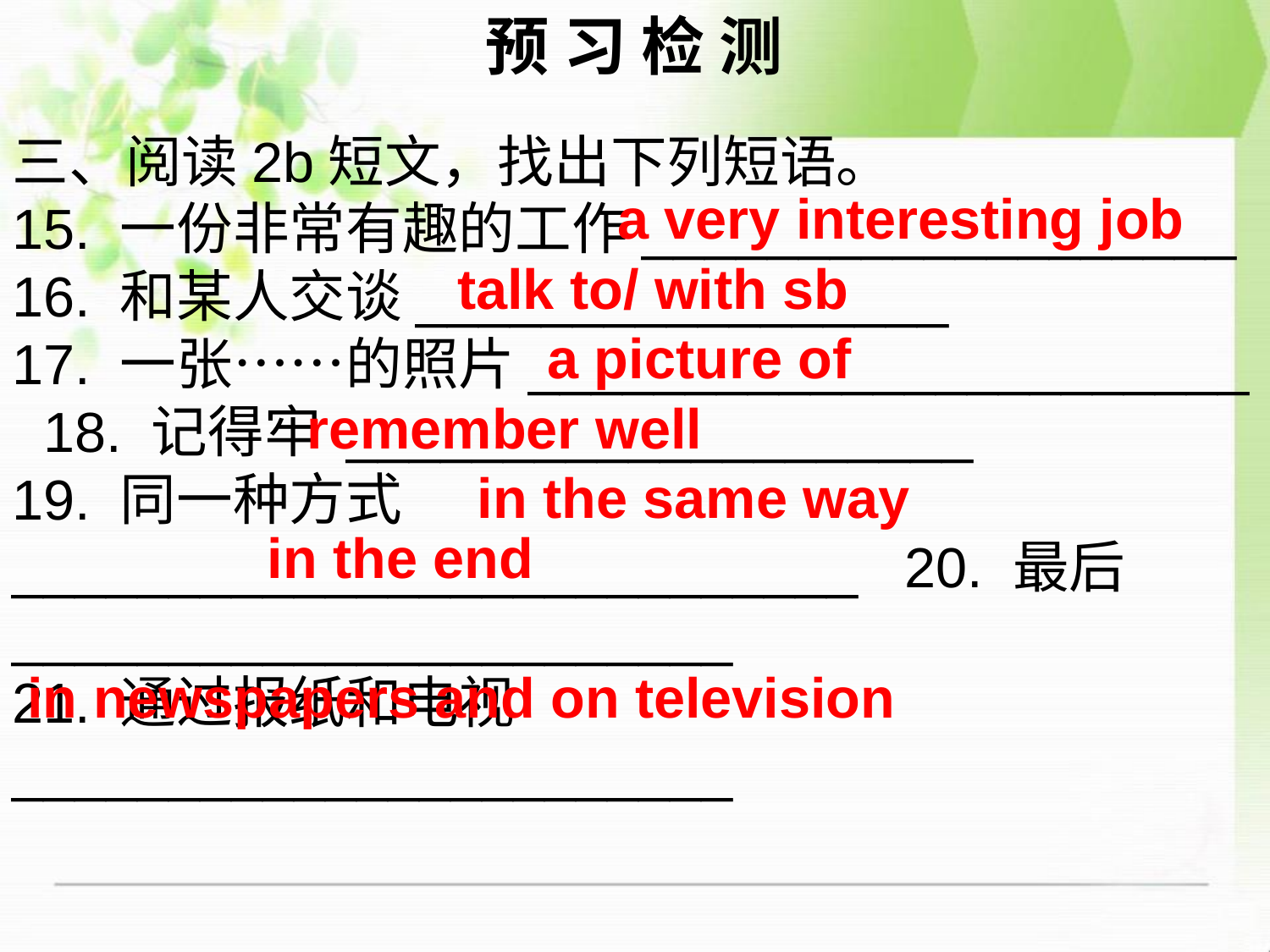

预 习 检 测
三、阅读2b短文，找出下列短语。
15. 一份非常有趣的工作___________________
16. 和某人交谈_________________
17. 一张……的照片_______________________   18. 记得牢 ____________________
19. 同一种方式___________________________   20. 最后_______________________
21. 通过报纸和电视
_______________________
a very interesting job
talk to/ with sb
a picture of
remember well
in the same way
in the end
in newspapers and on television